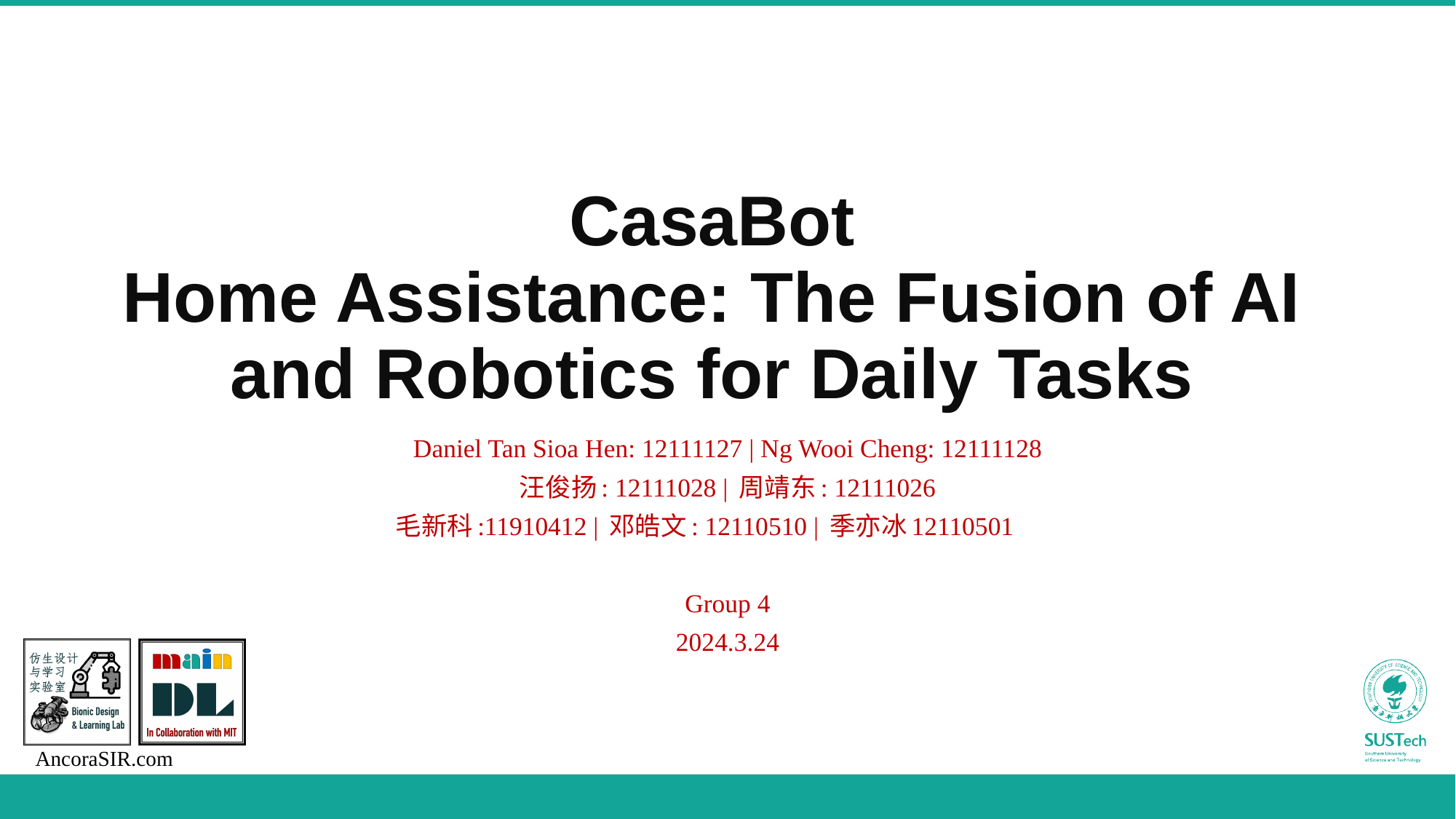

# CasaBot
Home Assistance: The Fusion of AI and Robotics for Daily Tasks
Daniel Tan Sioa Hen: 12111127 | Ng Wooi Cheng: 12111128
汪俊扬: 12111028 | 周靖东: 12111026
毛新科:11910412 | 邓皓文: 12110510 | 季亦冰12110501

Group 4
2024.3.24